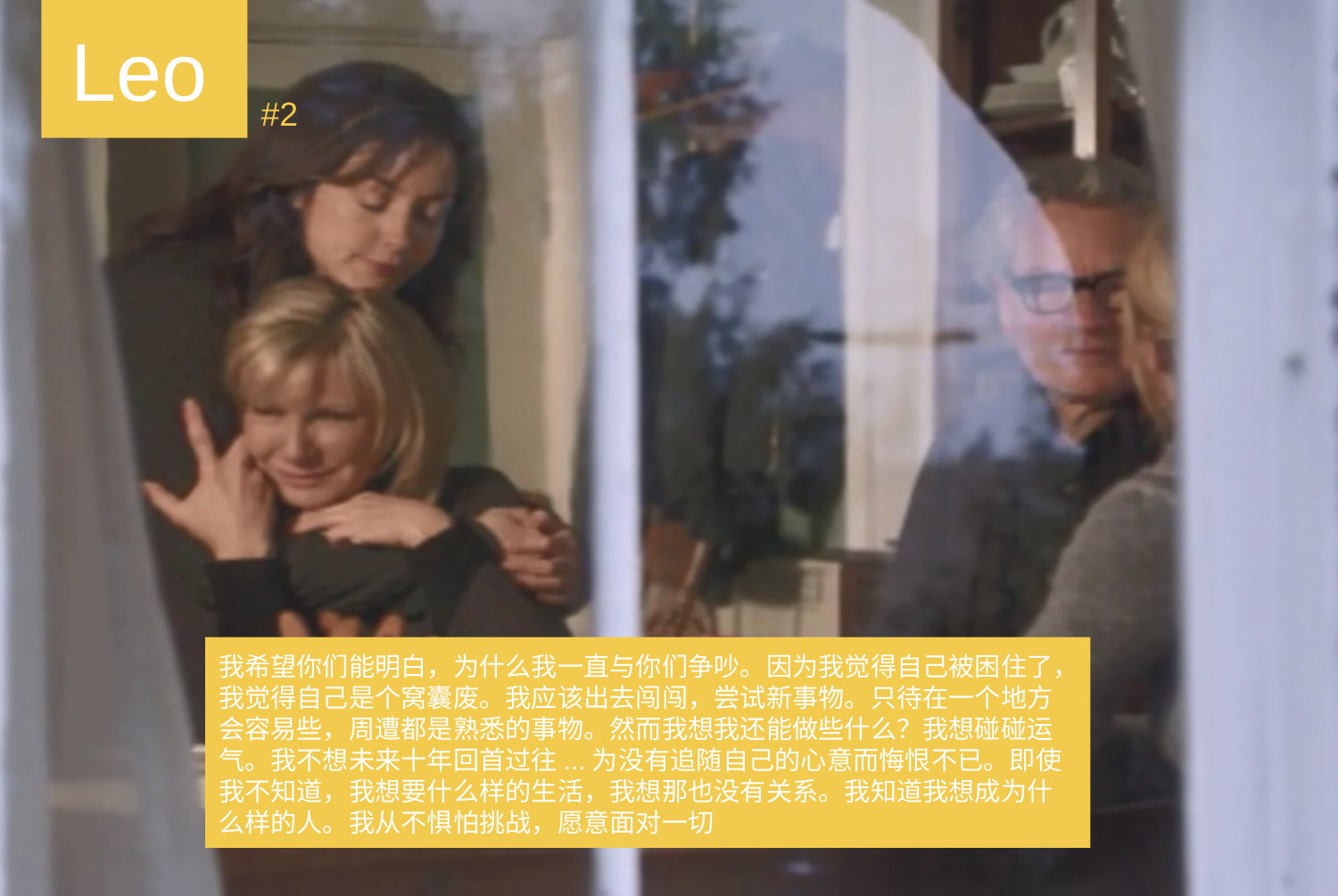

Leo
#2

我希望你们能明白，为什么我一直与你们争吵。因为我觉得自己被困住了，我觉得自己是个窝囊废。我应该出去闯闯，尝试新事物。只待在一个地方会容易些，周遭都是熟悉的事物。然而我想我还能做些什么？我想碰碰运气。我不想未来十年回首过往...为没有追随自己的心意而悔恨不已。即使我不知道，我想要什么样的生活，我想那也没有关系。我知道我想成为什么样的人。我从不惧怕挑战，愿意面对一切